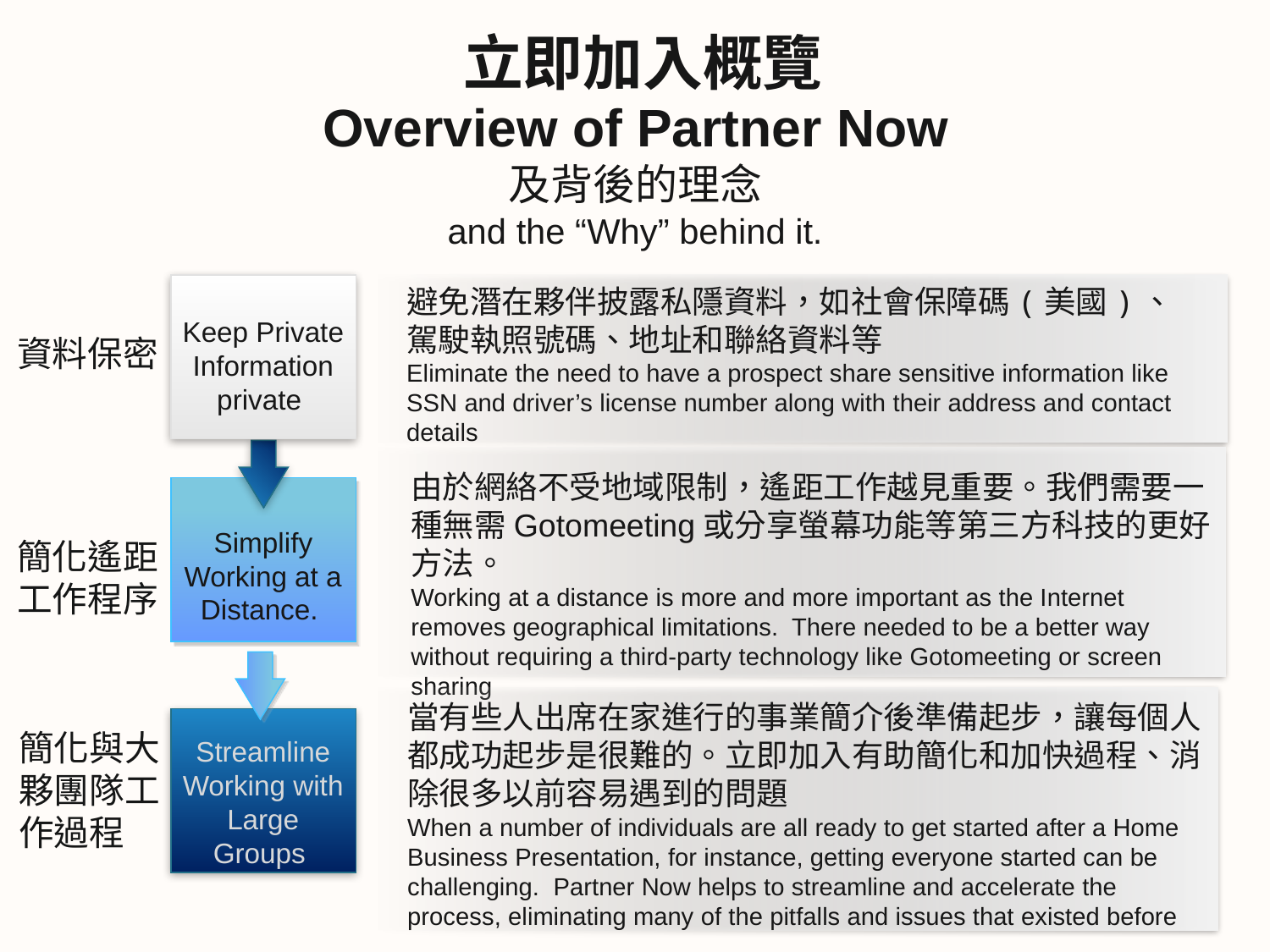

立即加入概覽
Overview of Partner Now
及背後的理念
and the “Why” behind it.

Keep Private Information private

Simplify Working at a Distance.

Streamline Working with Large Groups

避免潛在夥伴披露私隱資料，如社會保障碼(美國)、駕駛執照號碼、地址和聯絡資料等
Eliminate the need to have a prospect share sensitive information like SSN and driver’s license number along with their address and contact details
資料保密

由於網絡不受地域限制，遙距工作越見重要。我們需要一種無需Gotomeeting或分享螢幕功能等第三方科技的更好方法。
Working at a distance is more and more important as the Internet removes geographical limitations.  There needed to be a better way without requiring a third-party technology like Gotomeeting or screen sharing
簡化遙距工作程序

當有些人出席在家進行的事業簡介後準備起步，讓每個人都成功起步是很難的。立即加入有助簡化和加快過程、消除很多以前容易遇到的問題
When a number of individuals are all ready to get started after a Home Business Presentation, for instance, getting everyone started can be challenging.  Partner Now helps to streamline and accelerate the process, eliminating many of the pitfalls and issues that existed before
簡化與大夥團隊工作過程